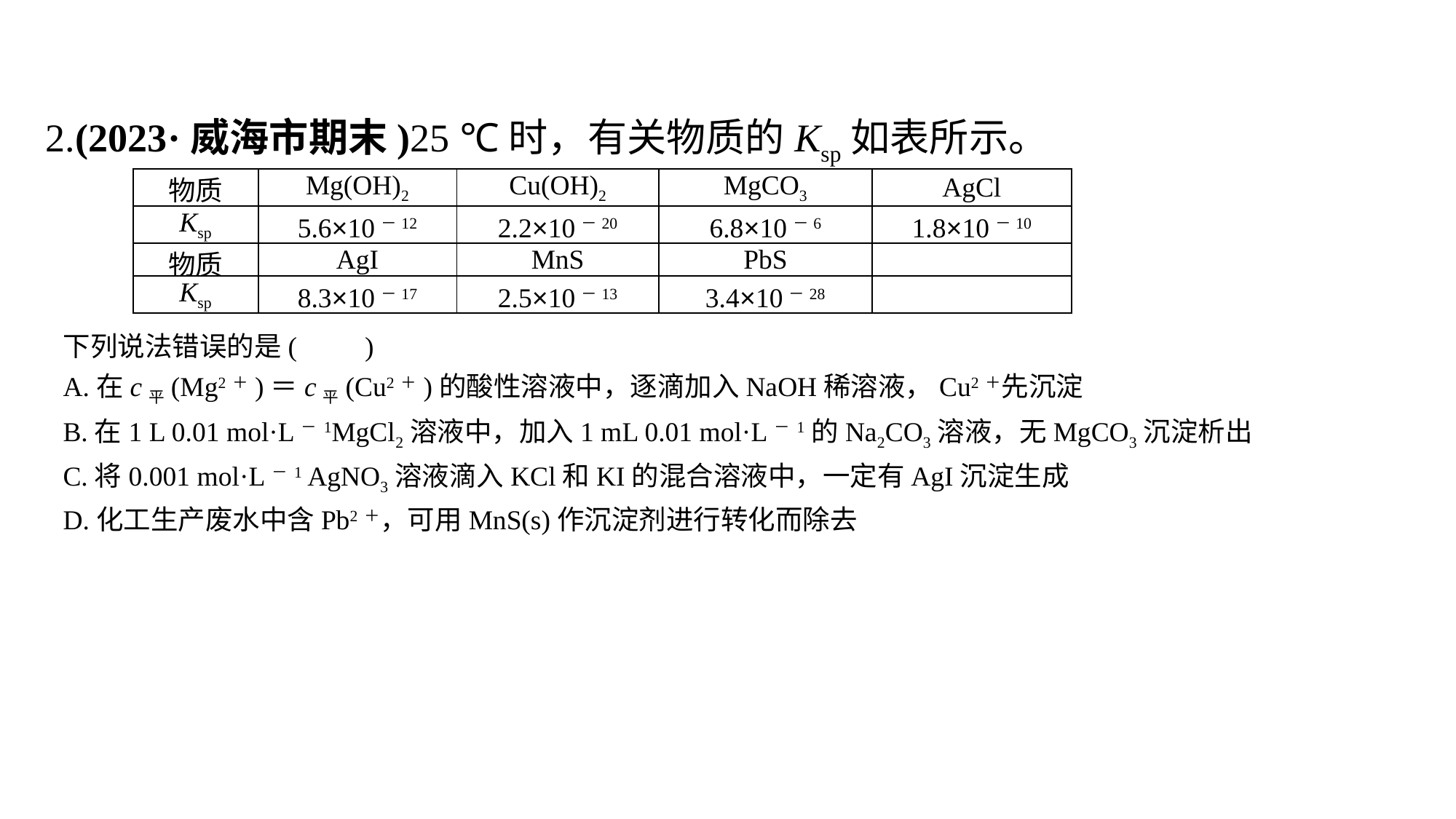

2.(2023·威海市期末)25 ℃时，有关物质的Ksp如表所示。
| 物质 | Mg(OH)2 | Cu(OH)2 | MgCO3 | AgCl |
| --- | --- | --- | --- | --- |
| Ksp | 5.6×10－12 | 2.2×10－20 | 6.8×10－6 | 1.8×10－10 |
| 物质 | AgI | MnS | PbS |  |
| Ksp | 8.3×10－17 | 2.5×10－13 | 3.4×10－28 |  |
下列说法错误的是(　　)
A.在c平(Mg2＋)＝c平(Cu2＋)的酸性溶液中，逐滴加入NaOH稀溶液，Cu2＋先沉淀
B.在1 L 0.01 mol·L－1MgCl2溶液中，加入1 mL 0.01 mol·L－1的Na2CO3溶液，无MgCO3沉淀析出
C.将0.001 mol·L－1 AgNO3溶液滴入KCl和KI的混合溶液中，一定有AgI沉淀生成
D.化工生产废水中含Pb2＋，可用MnS(s)作沉淀剂进行转化而除去